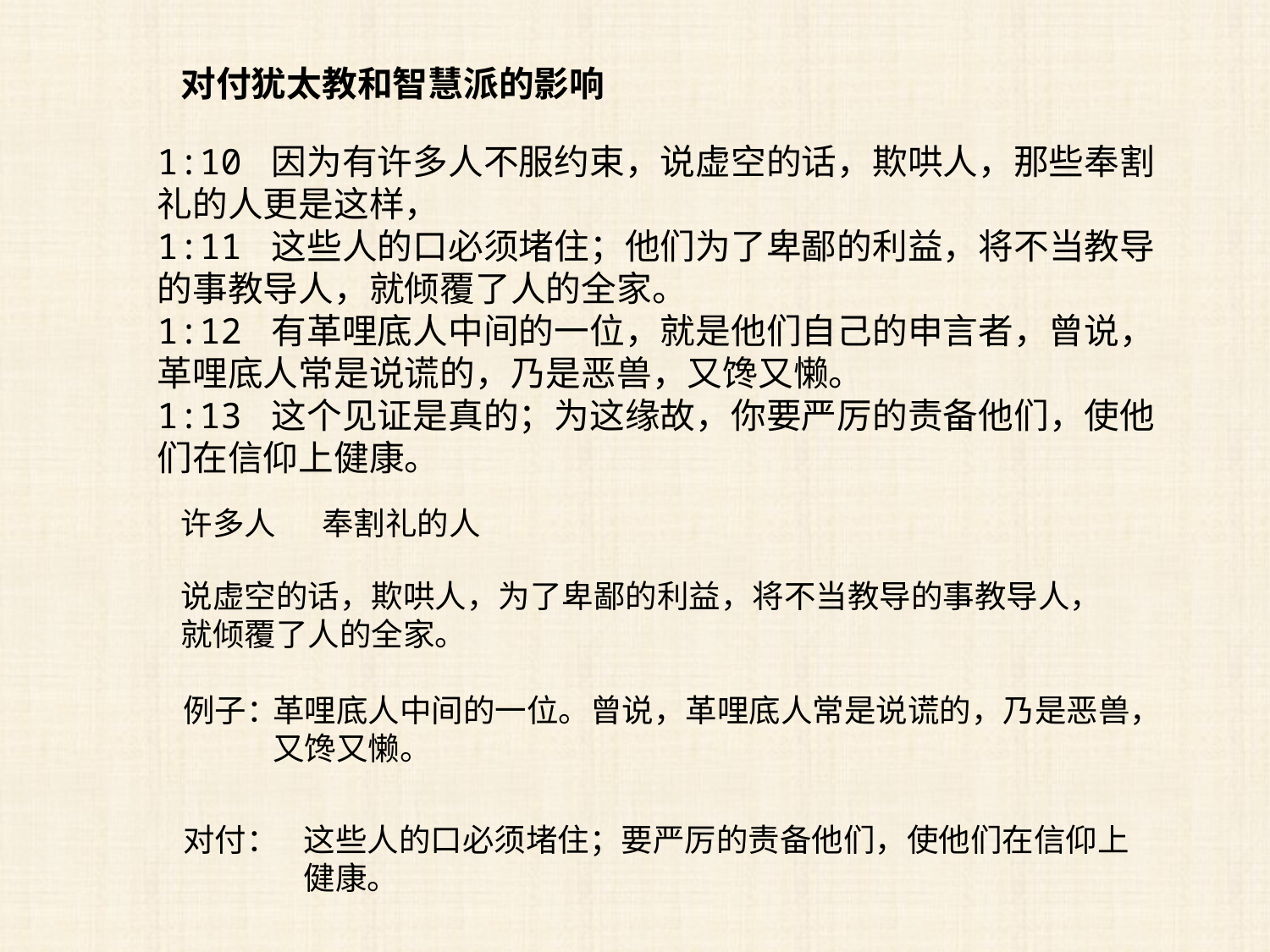

对付犹太教和智慧派的影响
1:10 因为有许多人不服约束，说虚空的话，欺哄人，那些奉割礼的人更是这样，
1:11 这些人的口必须堵住；他们为了卑鄙的利益，将不当教导的事教导人，就倾覆了人的全家。
1:12 有革哩底人中间的一位，就是他们自己的申言者，曾说，革哩底人常是说谎的，乃是恶兽，又馋又懒。
1:13 这个见证是真的；为这缘故，你要严厉的责备他们，使他们在信仰上健康。
许多人
奉割礼的人
说虚空的话，欺哄人，为了卑鄙的利益，将不当教导的事教导人，就倾覆了人的全家。
例子：
革哩底人中间的一位。曾说，革哩底人常是说谎的，乃是恶兽，又馋又懒。
对付：
这些人的口必须堵住；要严厉的责备他们，使他们在信仰上健康。